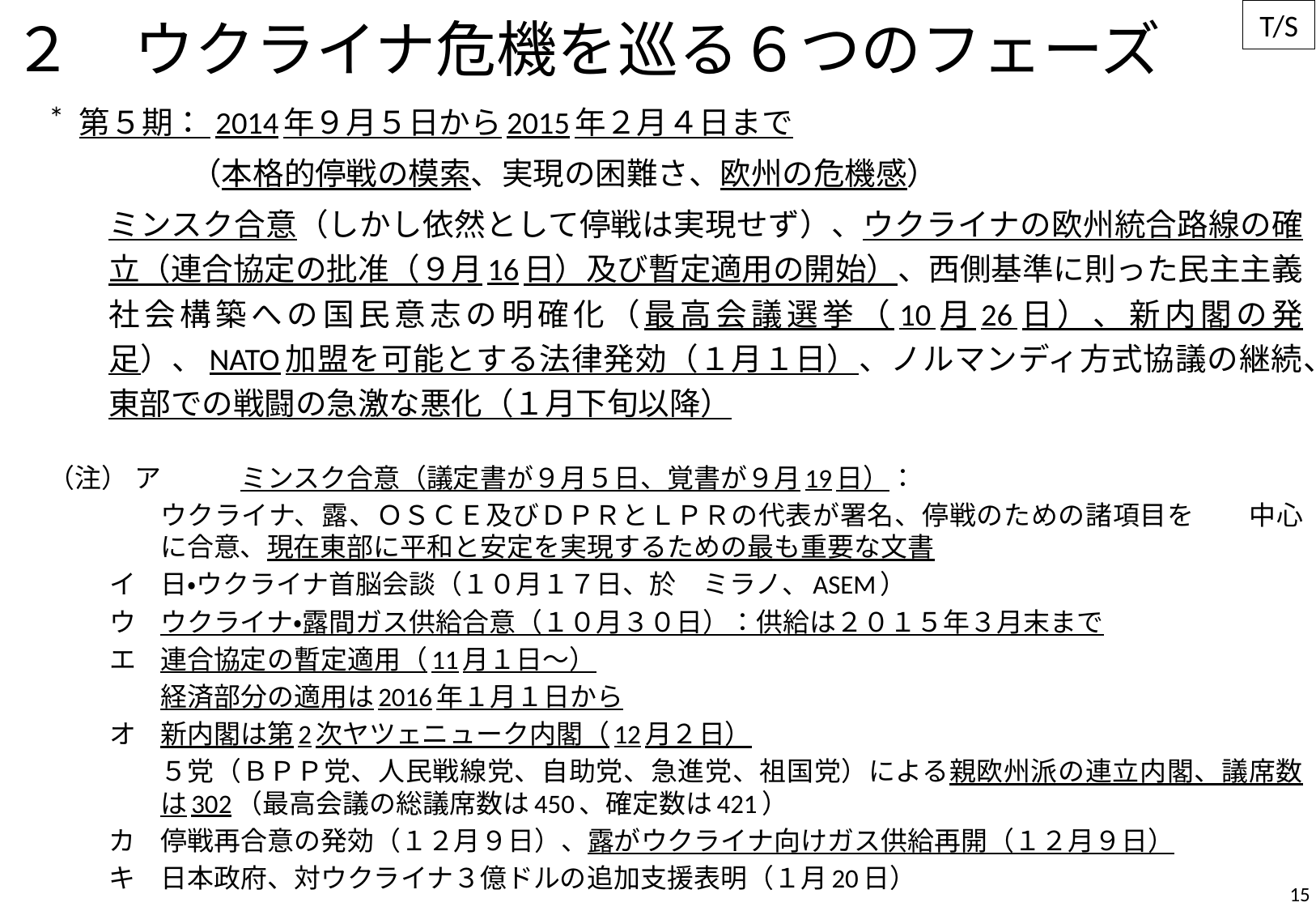

# ２　ウクライナ危機を巡る６つのフェーズ
第５期： 2014年９月５日から2015年２月４日まで
（本格的停戦の模索、実現の困難さ、欧州の危機感）
ミンスク合意（しかし依然として停戦は実現せず）、ウクライナの欧州統合路線の確立（連合協定の批准（９月16日）及び暫定適用の開始）、西側基準に則った民主主義社会構築への国民意志の明確化（最高会議選挙（10月26日）、新内閣の発足）、NATO加盟を可能とする法律発効（１月１日）、ノルマンディ方式協議の継続、東部での戦闘の急激な悪化（１月下旬以降）

（注） ア	ミンスク合意（議定書が９月５日、覚書が９月19日）：
ウクライナ、露、ＯＳＣＥ及びＤＰＲとＬＰＲの代表が署名、停戦のための諸項目を　　中心に合意、現在東部に平和と安定を実現するための最も重要な文書
イ	日・ウクライナ首脳会談（１０月１７日、於　ミラノ、ASEM）
ウ	ウクライナ・露間ガス供給合意（１０月３０日）：供給は２０１５年３月末まで
エ	連合協定の暫定適用（11月１日～）
経済部分の適用は2016年１月１日から
オ	新内閣は第2次ヤツェニューク内閣（12月２日）
５党（ＢＰＰ党、人民戦線党、自助党、急進党、祖国党）による親欧州派の連立内閣、議席数は302（最高会議の総議席数は450、確定数は421）
カ	停戦再合意の発効（１２月９日）、露がウクライナ向けガス供給再開（１２月９日）
キ	日本政府、対ウクライナ３億ドルの追加支援表明（１月20日）
15